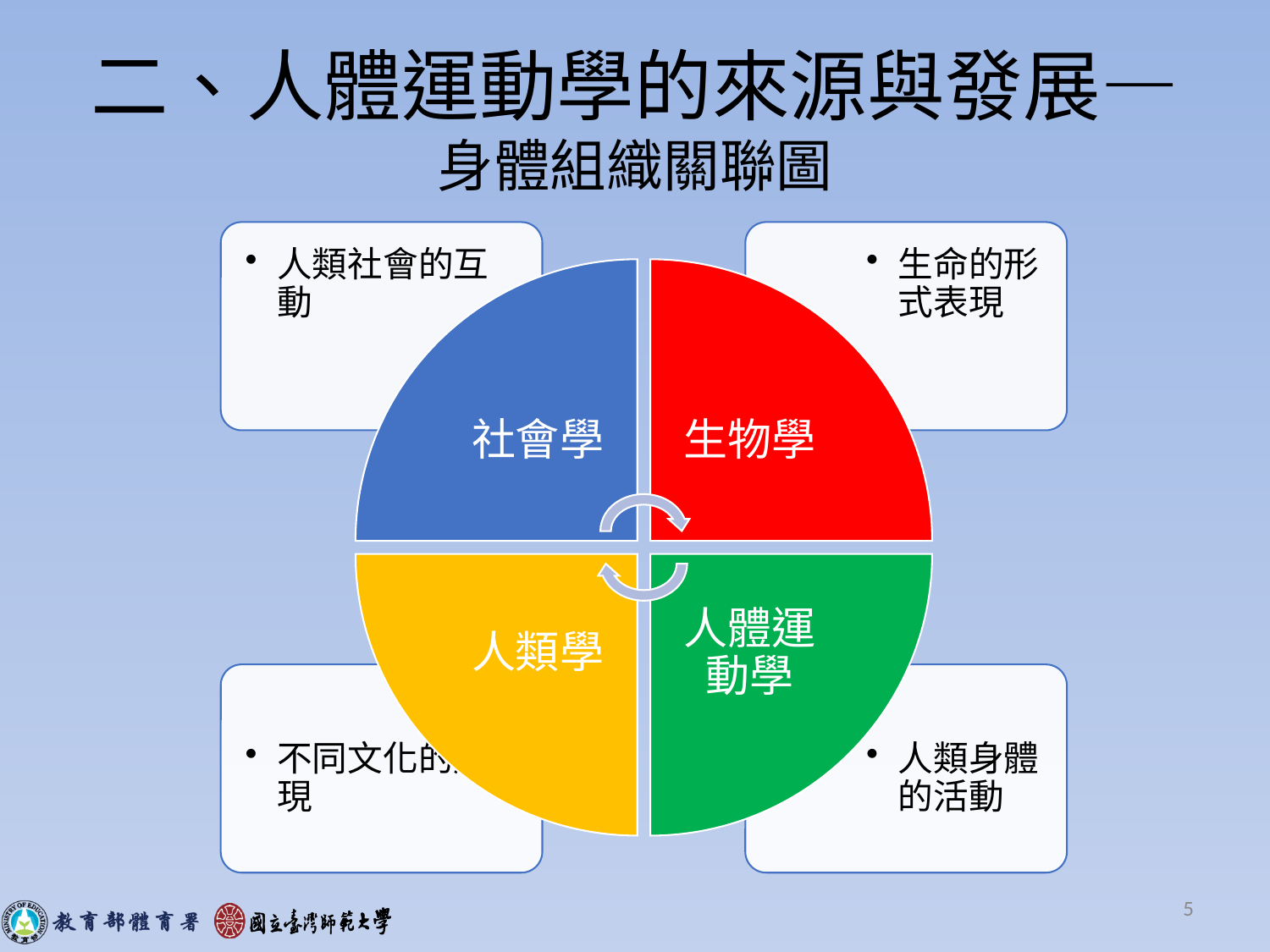

# 二、人體運動學的來源與發展— 身體組織關聯圖
人類身體的活動
不同文化的展現
生命的形式表現
人類社會的互動
社會學
生物學
人體運動學
人類學
5